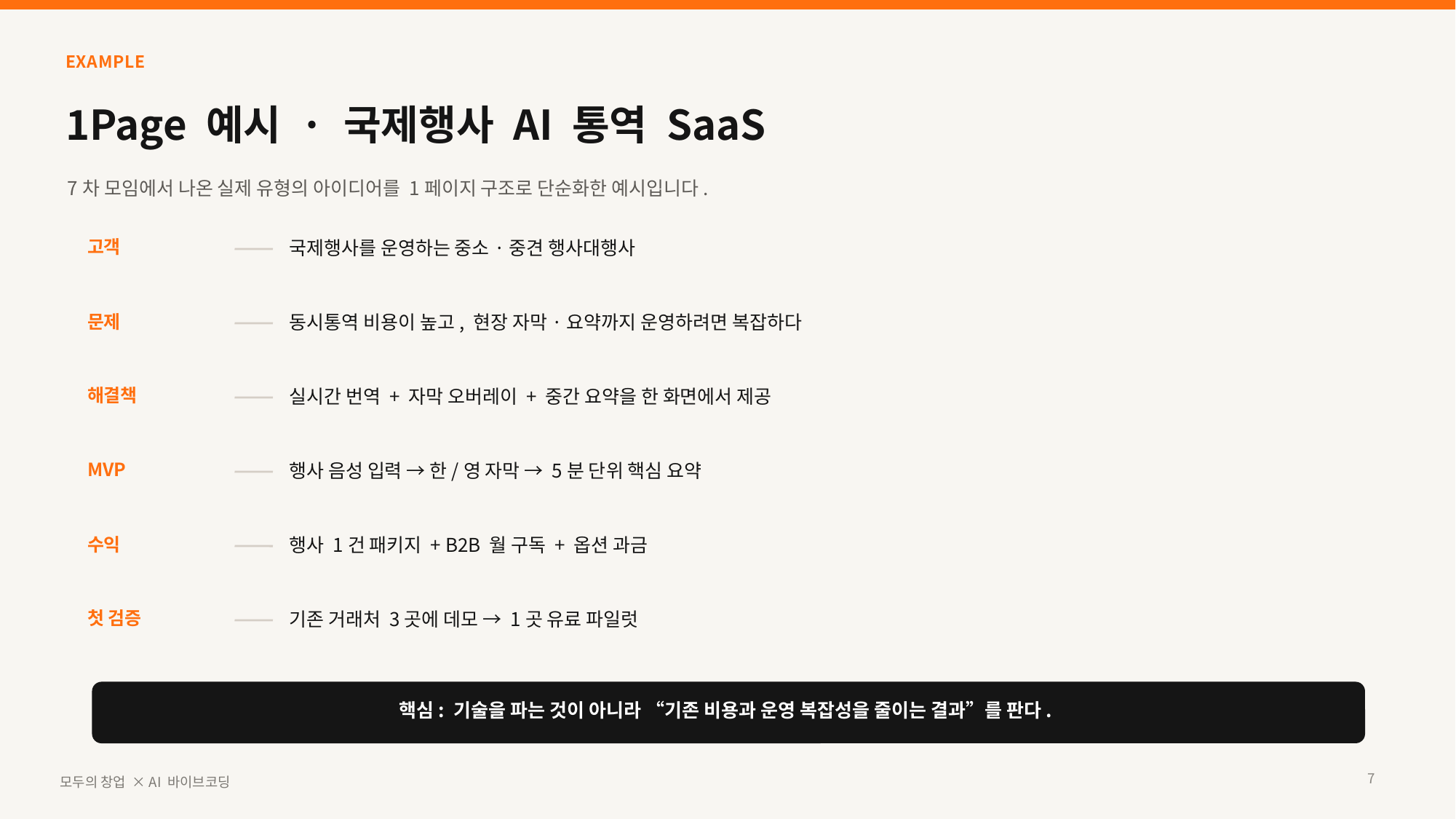

EXAMPLE
1Page 예시 · 국제행사 AI 통역 SaaS
7차 모임에서 나온 실제 유형의 아이디어를 1페이지 구조로 단순화한 예시입니다.
국제행사를 운영하는 중소·중견 행사대행사
고객

동시통역 비용이 높고, 현장 자막·요약까지 운영하려면 복잡하다
문제

실시간 번역 + 자막 오버레이 + 중간 요약을 한 화면에서 제공
해결책

행사 음성 입력 → 한/영 자막 → 5분 단위 핵심 요약
MVP

행사 1건 패키지 + B2B 월 구독 + 옵션 과금
수익

기존 거래처 3곳에 데모 → 1곳 유료 파일럿
첫 검증

핵심: 기술을 파는 것이 아니라 “기존 비용과 운영 복잡성을 줄이는 결과”를 판다.
7